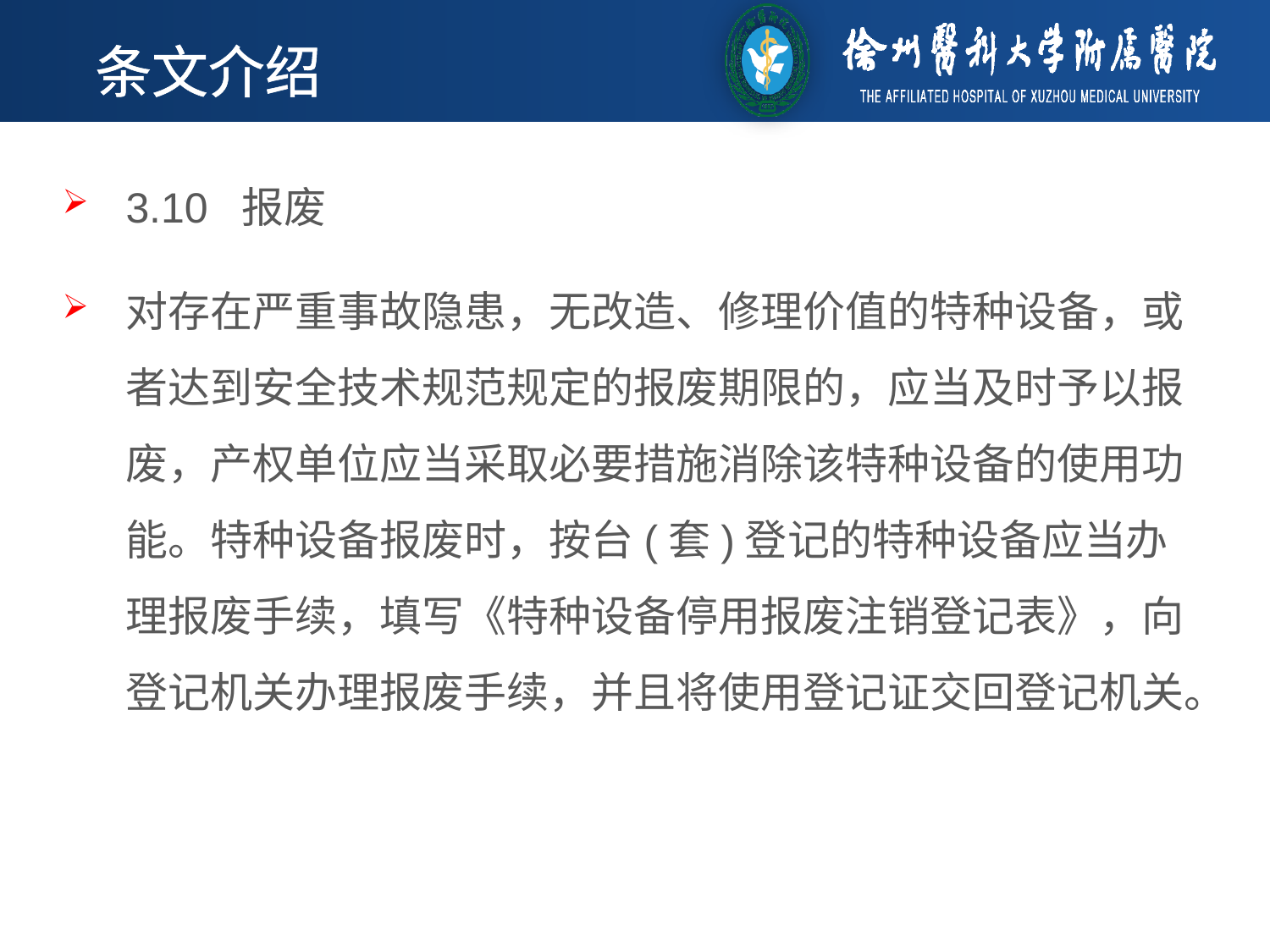

条文介绍

3.10  报废
对存在严重事故隐患，无改造、修理价值的特种设备，或者达到安全技术规范规定的报废期限的，应当及时予以报废，产权单位应当采取必要措施消除该特种设备的使用功能。特种设备报废时，按台(套)登记的特种设备应当办理报废手续，填写《特种设备停用报废注销登记表》，向登记机关办理报废手续，并且将使用登记证交回登记机关。